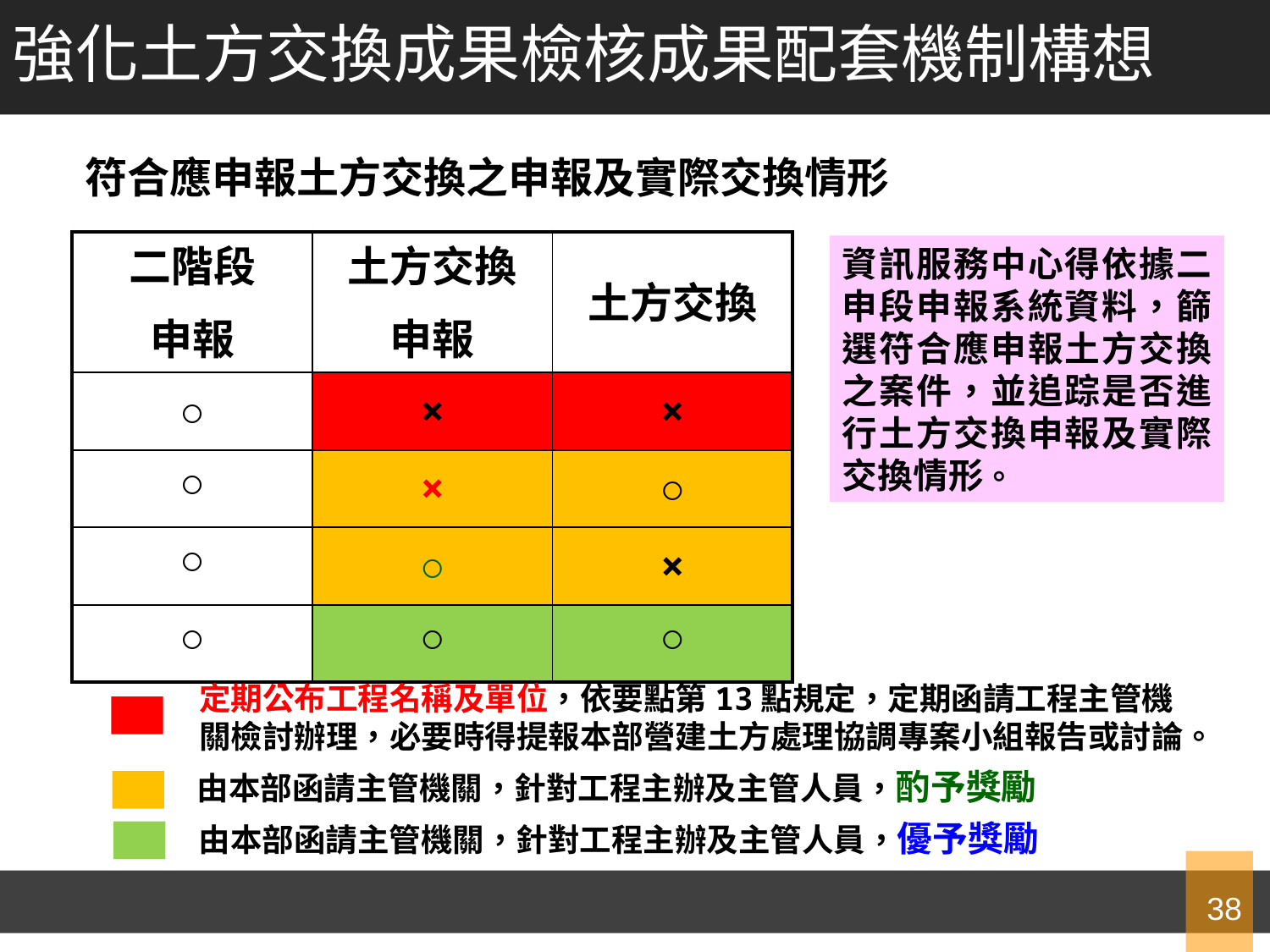

強化土方交換成果檢核成果配套機制構想
符合應申報土方交換之申報及實際交換情形
| 二階段 申報 | 土方交換 申報 | 土方交換 |
| --- | --- | --- |
| ○ | × | × |
| ○ | × | ○ |
| ○ | ○ | × |
| ○ | ○ | ○ |
資訊服務中心得依據二申段申報系統資料，篩選符合應申報土方交換之案件，並追踪是否進行土方交換申報及實際交換情形。
定期公布工程名稱及單位，依要點第13點規定，定期函請工程主管機關檢討辦理，必要時得提報本部營建土方處理協調專案小組報告或討論。

由本部函請主管機關，針對工程主辦及主管人員，酌予獎勵

由本部函請主管機關，針對工程主辦及主管人員，優予獎勵

38